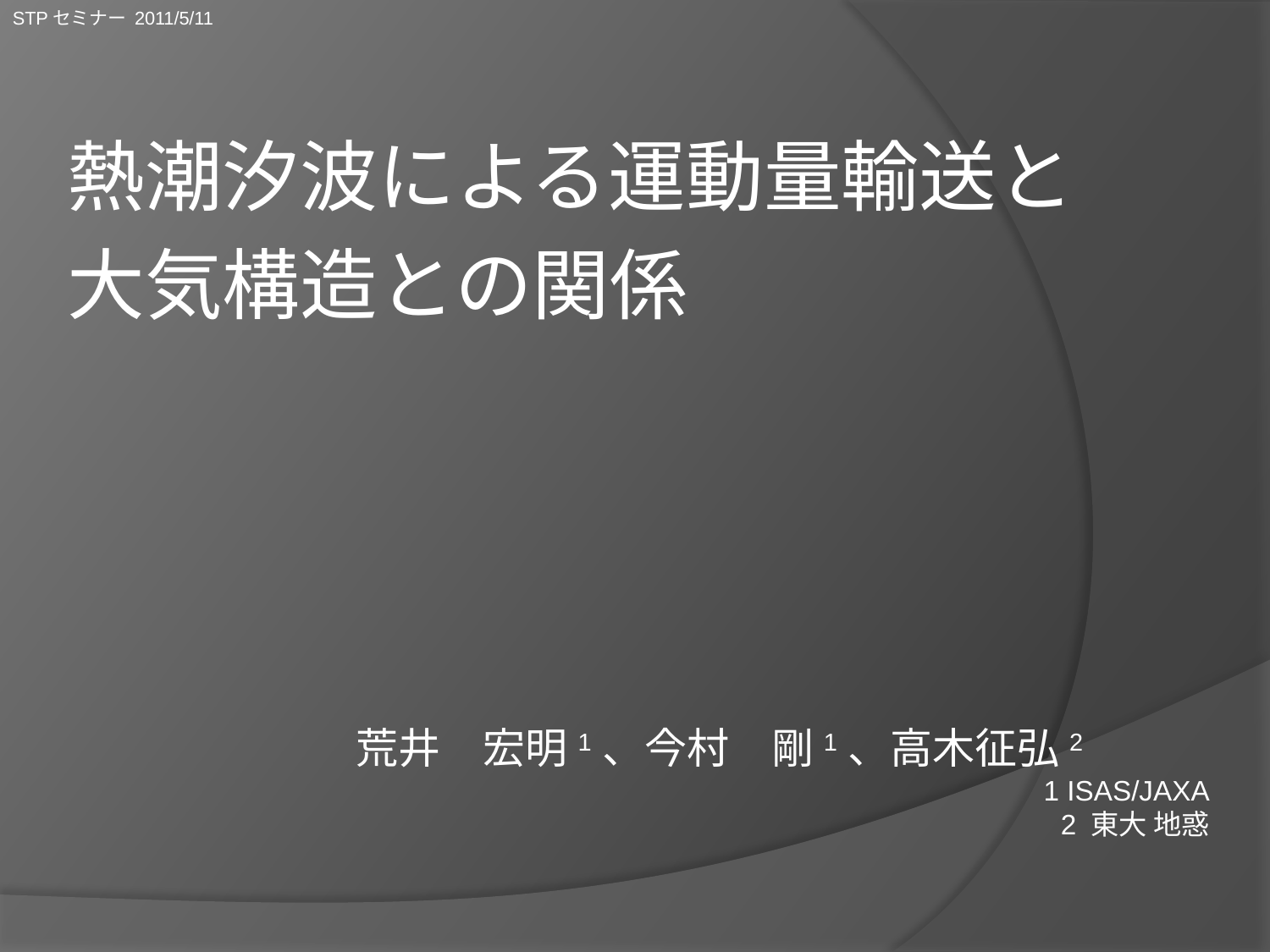

STPセミナー 2011/5/11
熱潮汐波による運動量輸送と
大気構造との関係

荒井　宏明1、今村　剛1、高木征弘2
1 ISAS/JAXA
2 東大 地惑